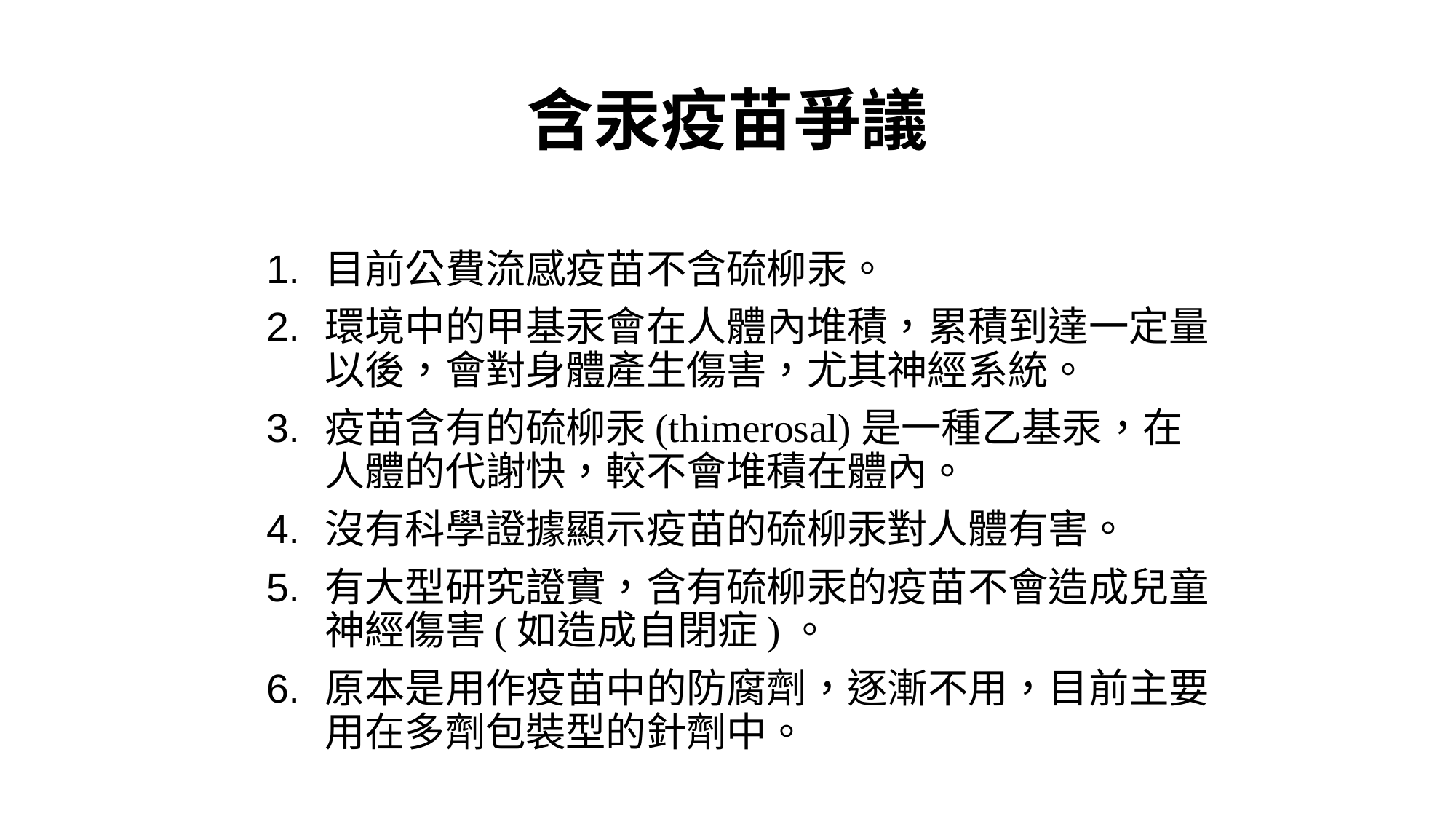

# 含汞疫苗爭議
目前公費流感疫苗不含硫柳汞。
環境中的甲基汞會在人體內堆積，累積到達一定量以後，會對身體產生傷害，尤其神經系統。
疫苗含有的硫柳汞(thimerosal)是一種乙基汞，在人體的代謝快，較不會堆積在體內。
沒有科學證據顯示疫苗的硫柳汞對人體有害。
有大型研究證實，含有硫柳汞的疫苗不會造成兒童神經傷害(如造成自閉症)。
原本是用作疫苗中的防腐劑，逐漸不用，目前主要用在多劑包裝型的針劑中。